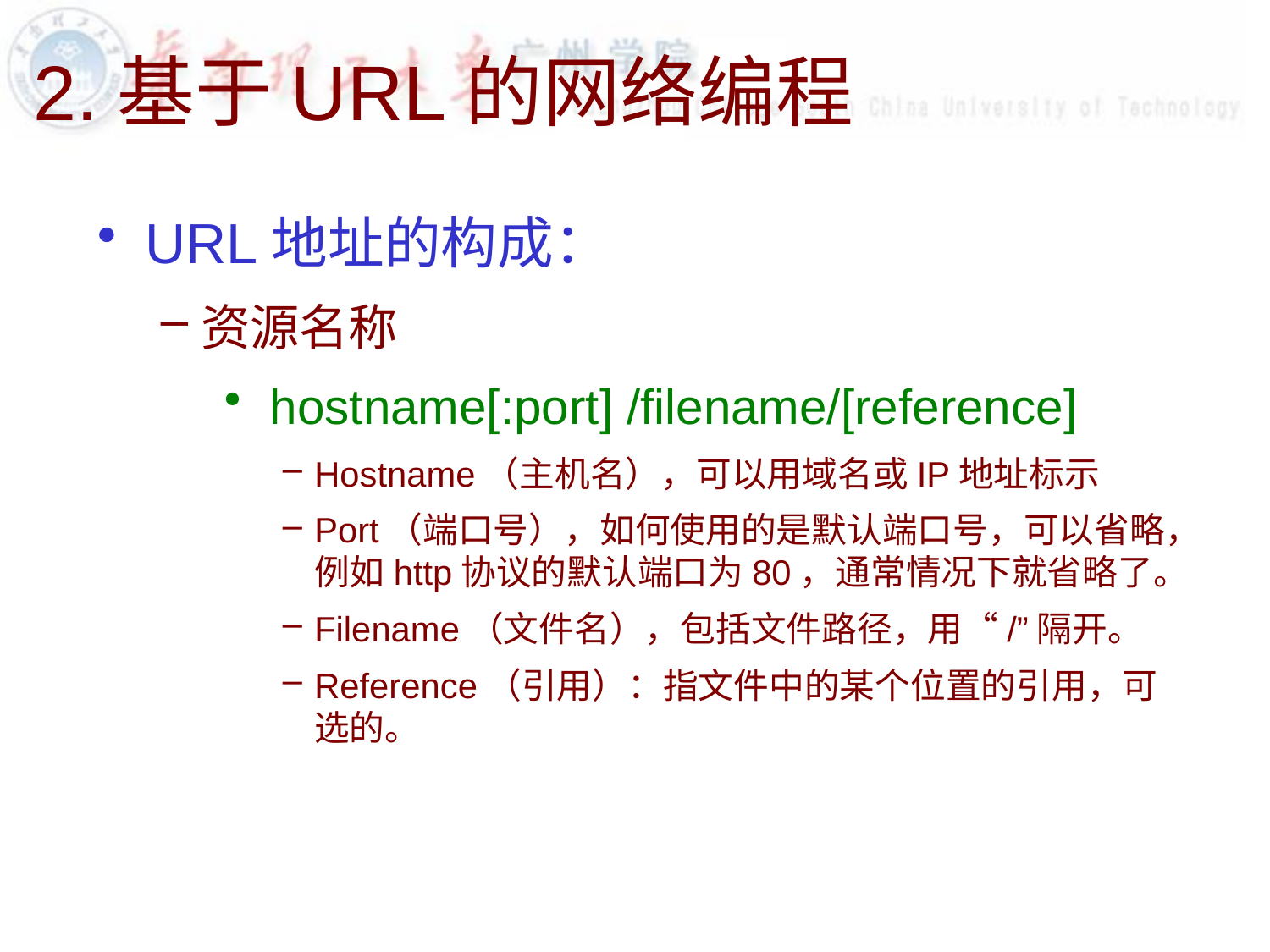

# 2.基于URL的网络编程
URL地址的构成：
资源名称
 hostname[:port] /filename/[reference]
Hostname（主机名），可以用域名或IP地址标示
Port（端口号），如何使用的是默认端口号，可以省略，例如http协议的默认端口为80，通常情况下就省略了。
Filename（文件名），包括文件路径，用“/”隔开。
Reference（引用）：指文件中的某个位置的引用，可选的。